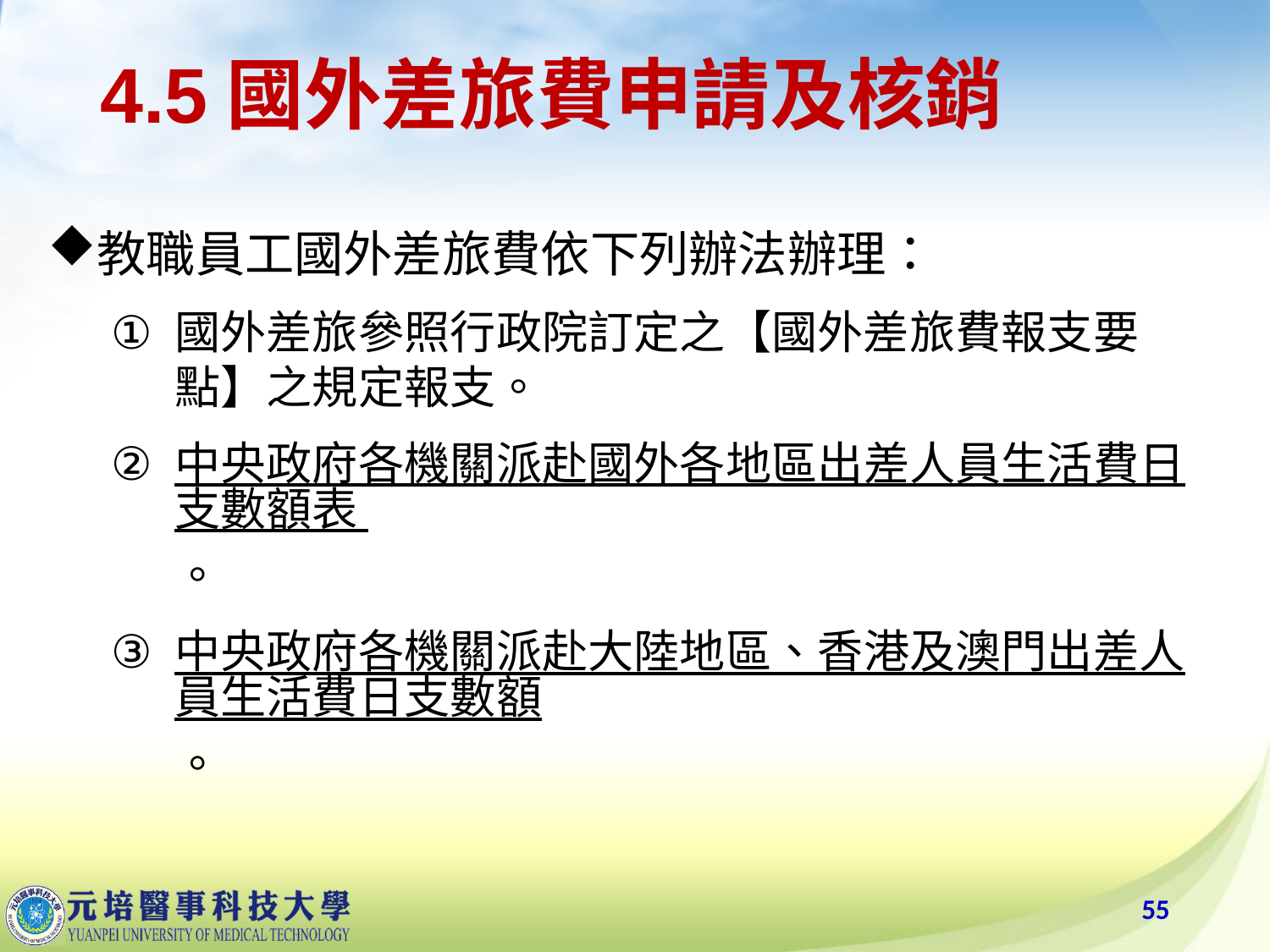

# 4.5國外差旅費申請及核銷
教職員工國外差旅費依下列辦法辦理：
國外差旅參照行政院訂定之【國外差旅費報支要點】之規定報支。
中央政府各機關派赴國外各地區出差人員生活費日支數額表 。
中央政府各機關派赴大陸地區、香港及澳門出差人員生活費日支數額。
55